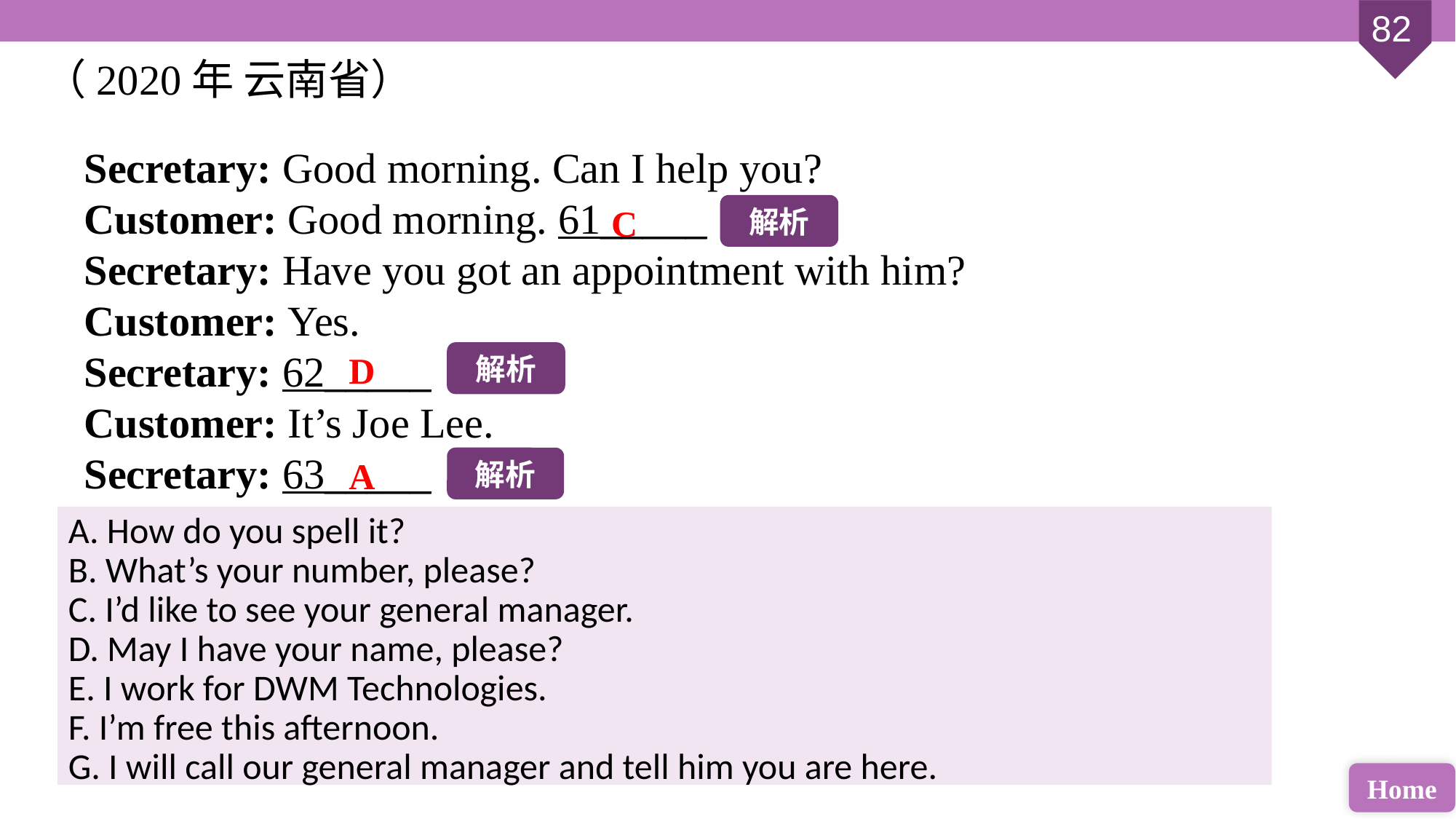

（2020年 云南省）
Secretary: Good morning. Can I help you?
Customer: Good morning. 61_____
Secretary: Have you got an appointment with him?
Customer: Yes.
Secretary: 62_____
Customer: It’s Joe Lee.
Secretary: 63_____
C
解析
D
解析
A
解析
A. How do you spell it?
B. What’s your number, please?
C. I’d like to see your general manager.
D. May I have your name, please?
E. I work for DWM Technologies.
F. I’m free this afternoon.
G. I will call our general manager and tell him you are here.